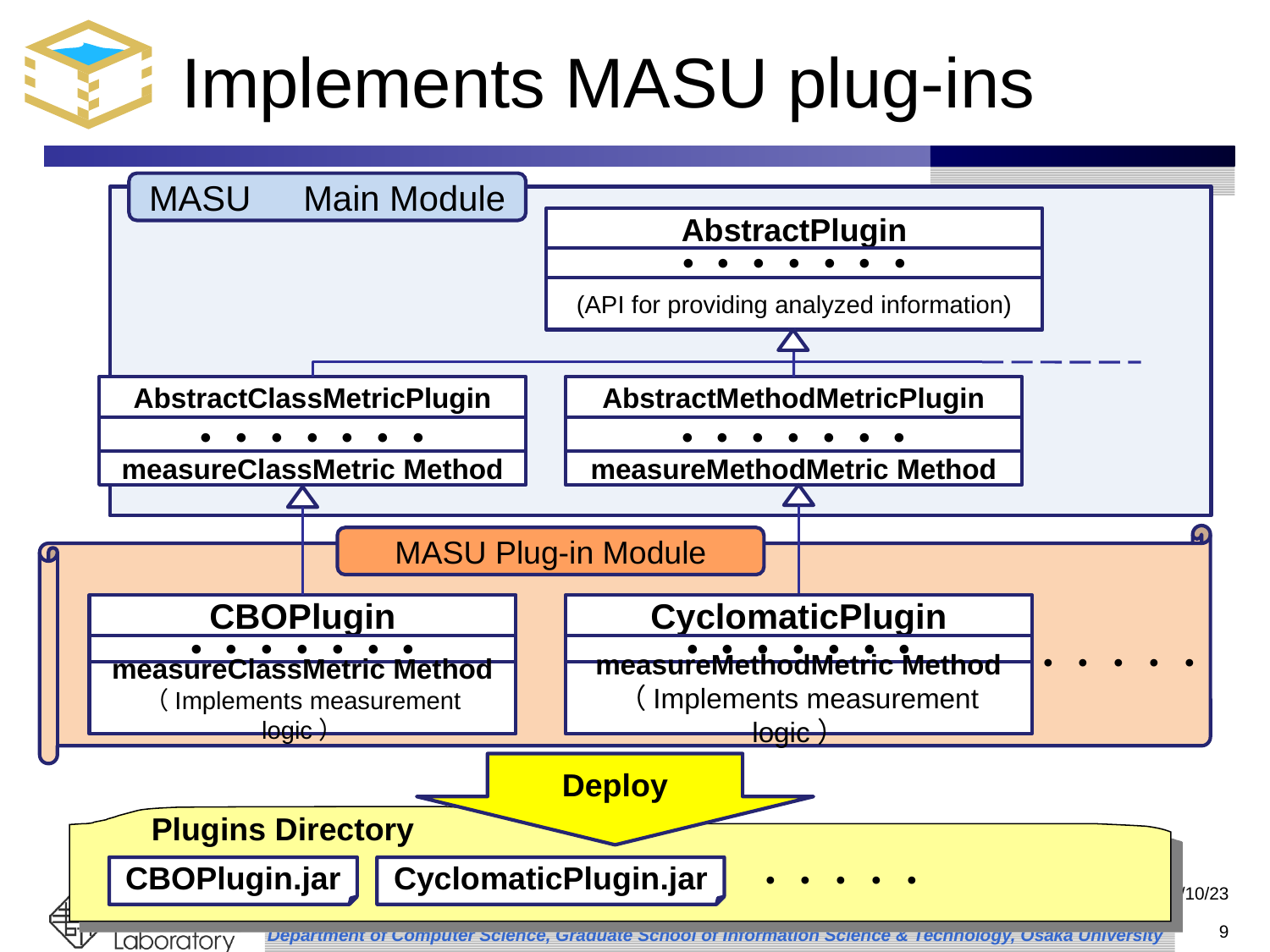

# Implements MASU plug-ins
MASU　Main Module

AbstractPlugin
・・・・・・・
(API for providing analyzed information)

AbstractClassMetricPlugin
・・・・・・・
measureClassMetric Method
AbstractMethodMetricPlugin
・・・・・・・
measureMethodMetric Method

MASU Plug-in Module
CBOPlugin
・・・・・・・
measureClassMetric Method
（Implements measurement logic）
CyclomaticPlugin
・・・・・・・
measureMethodMetric Method
（Implements measurement logic）
・・・・・
Deploy

Plugins Directory
CBOPlugin.jar
CyclomaticPlugin.jar
AOASIA3
・・・・・
SES2008
2009/10/23
9